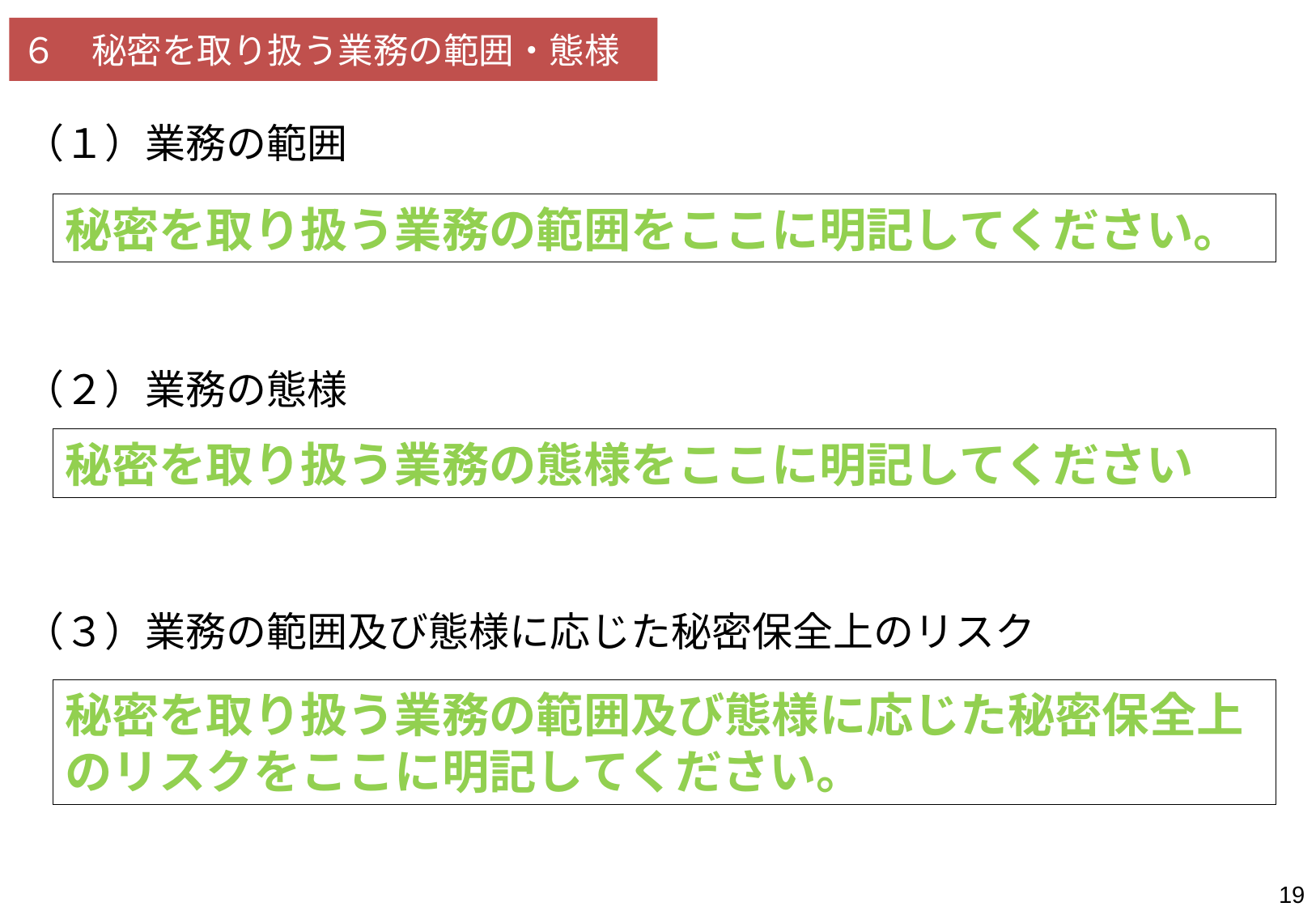

６　秘密を取り扱う業務の範囲・態様
（１）業務の範囲
| 28 | 事業者として行う防衛省の秘密を取り扱う業務の範囲を特定し、その内容について記載されているか。 |
| --- | --- |
秘密を取り扱う業務の範囲をここに明記してください。
（２）業務の態様
秘密を取り扱う業務の態様をここに明記してください
| 29 | 事業者として行う防衛省の秘密を取り扱う業務の態様を特定し、その内容について記載されているか。 |
| --- | --- |
（３）業務の範囲及び態様に応じた秘密保全上のリスク
秘密を取り扱う業務の範囲及び態様に応じた秘密保全上のリスクをここに明記してください。
| 30 | 事業者として行う防衛省の秘密の取り扱う業務の範囲及び態様に応じた秘密保全上のリスクを特定し、その内容について記載されているか。 |
| --- | --- |
19